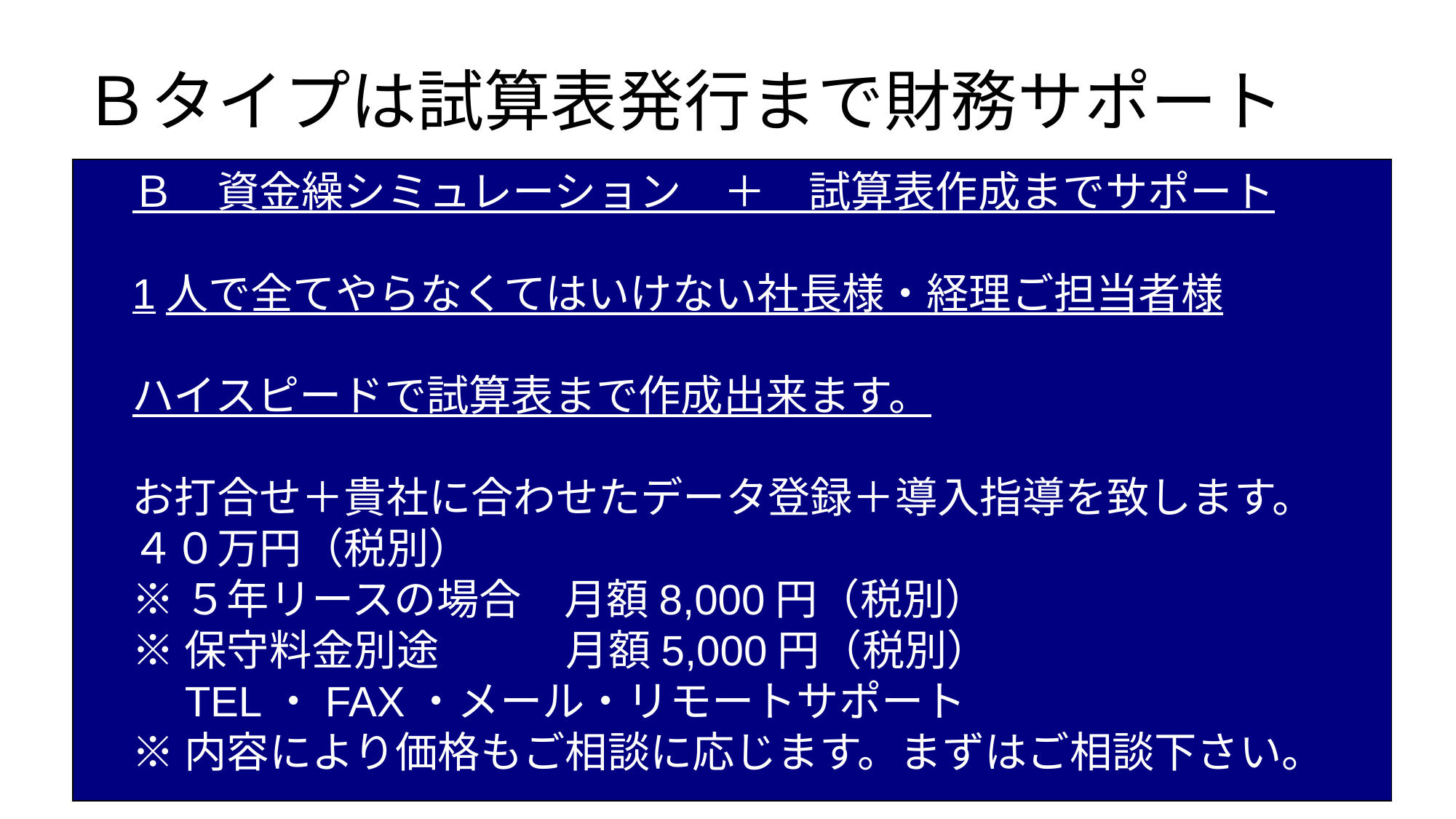

# Ｂタイプは試算表発行まで財務サポート
Ｂ　資金繰シミュレーション　＋　試算表作成までサポート

1人で全てやらなくてはいけない社長様・経理ご担当者様

ハイスピードで試算表まで作成出来ます。

お打合せ＋貴社に合わせたデータ登録＋導入指導を致します。
４０万円（税別）
※５年リースの場合　月額8,000円（税別）
※保守料金別途　　　月額5,000円（税別）
　TEL・FAX・メール・リモートサポート
※内容により価格もご相談に応じます。まずはご相談下さい。